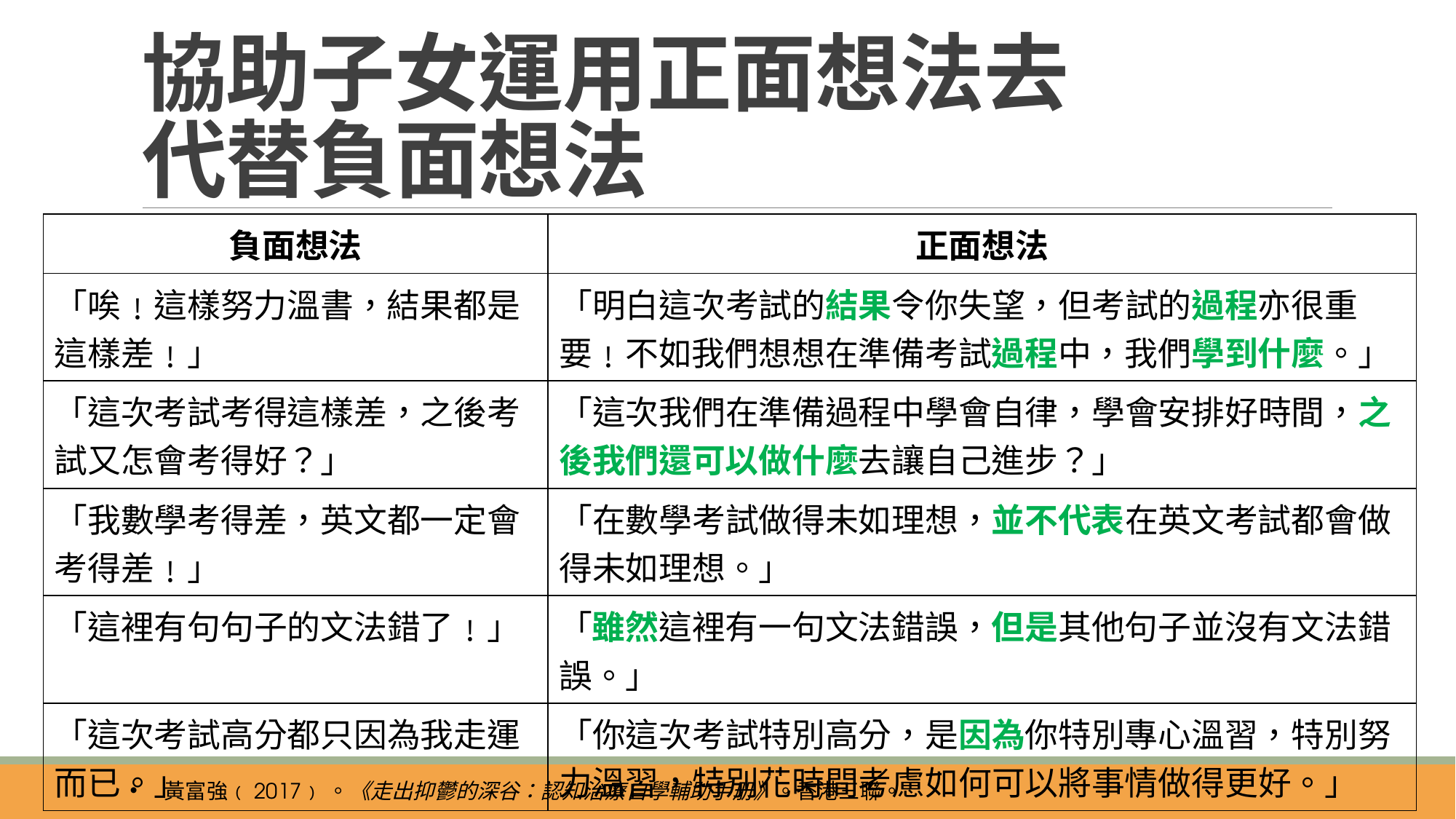

# 協助子女運用正面想法去 代替負面想法
| 負面想法 | 正面想法 |
| --- | --- |
| 「唉﹗這樣努力溫書，結果都是這樣差﹗」 | 「明白這次考試的結果令你失望，但考試的過程亦很重要﹗不如我們想想在準備考試過程中，我們學到什麼。」 |
| 「這次考試考得這樣差，之後考試又怎會考得好？」 | 「這次我們在準備過程中學會自律，學會安排好時間，之後我們還可以做什麼去讓自己進步？」 |
| 「我數學考得差，英文都一定會考得差﹗」 | 「在數學考試做得未如理想，並不代表在英文考試都會做得未如理想。」 |
| 「這裡有句句子的文法錯了﹗」 | 「雖然這裡有一句文法錯誤，但是其他句子並沒有文法錯誤。」 |
| 「這次考試高分都只因為我走運而已。」 | 「你這次考試特別高分，是因為你特別專心溫習，特別努力溫習，特別花時間考慮如何可以將事情做得更好。」 |
黃富強﹙2017﹚。《走出抑鬱的深谷：認知治療自學輔助手册》。香港三聯。